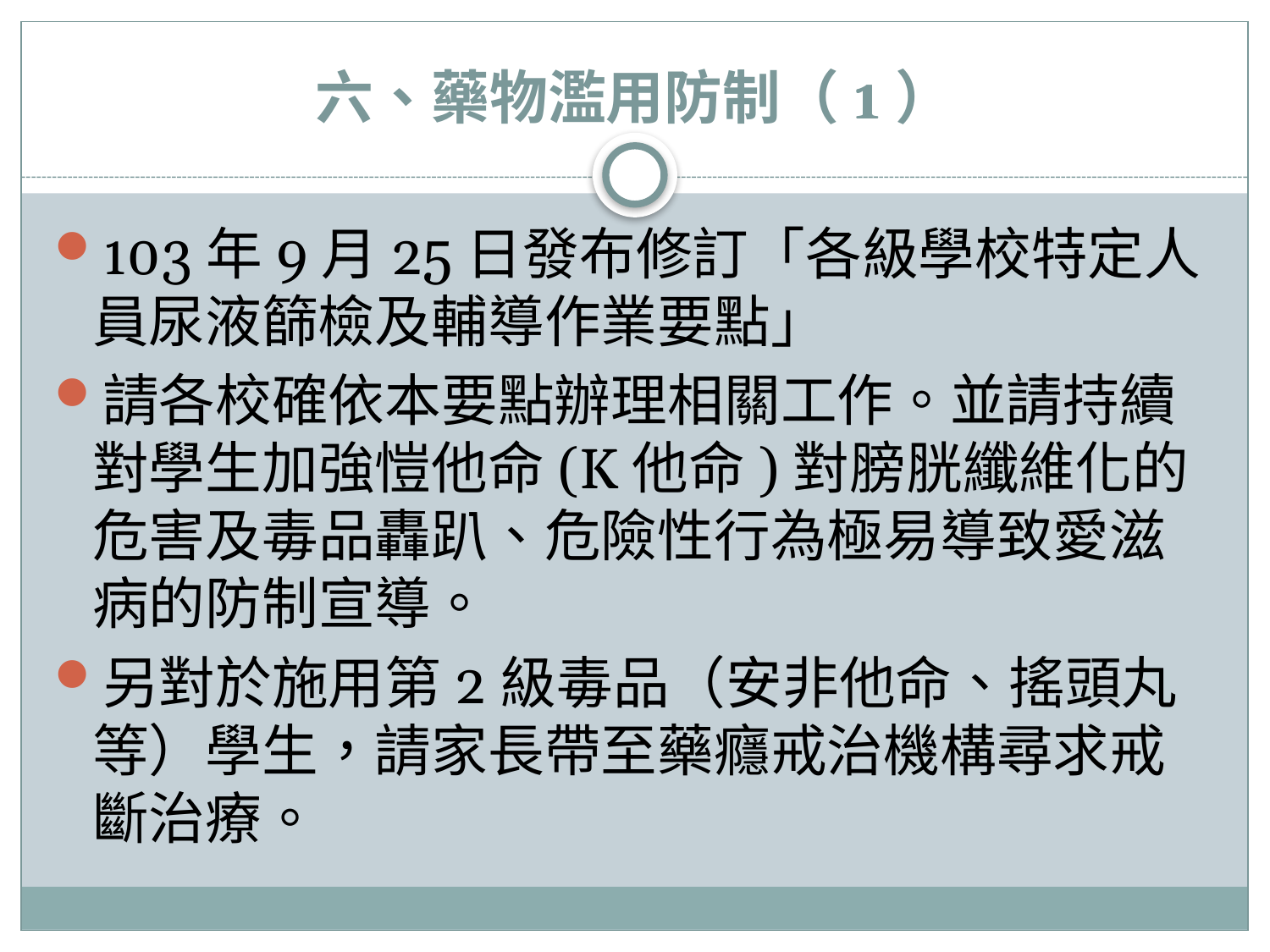

# 六、藥物濫用防制（1）
103年9月25日發布修訂「各級學校特定人員尿液篩檢及輔導作業要點」
請各校確依本要點辦理相關工作。並請持續對學生加強愷他命(K他命)對膀胱纖維化的危害及毒品轟趴、危險性行為極易導致愛滋病的防制宣導。
另對於施用第2級毒品（安非他命、搖頭丸等）學生，請家長帶至藥癮戒治機構尋求戒斷治療。